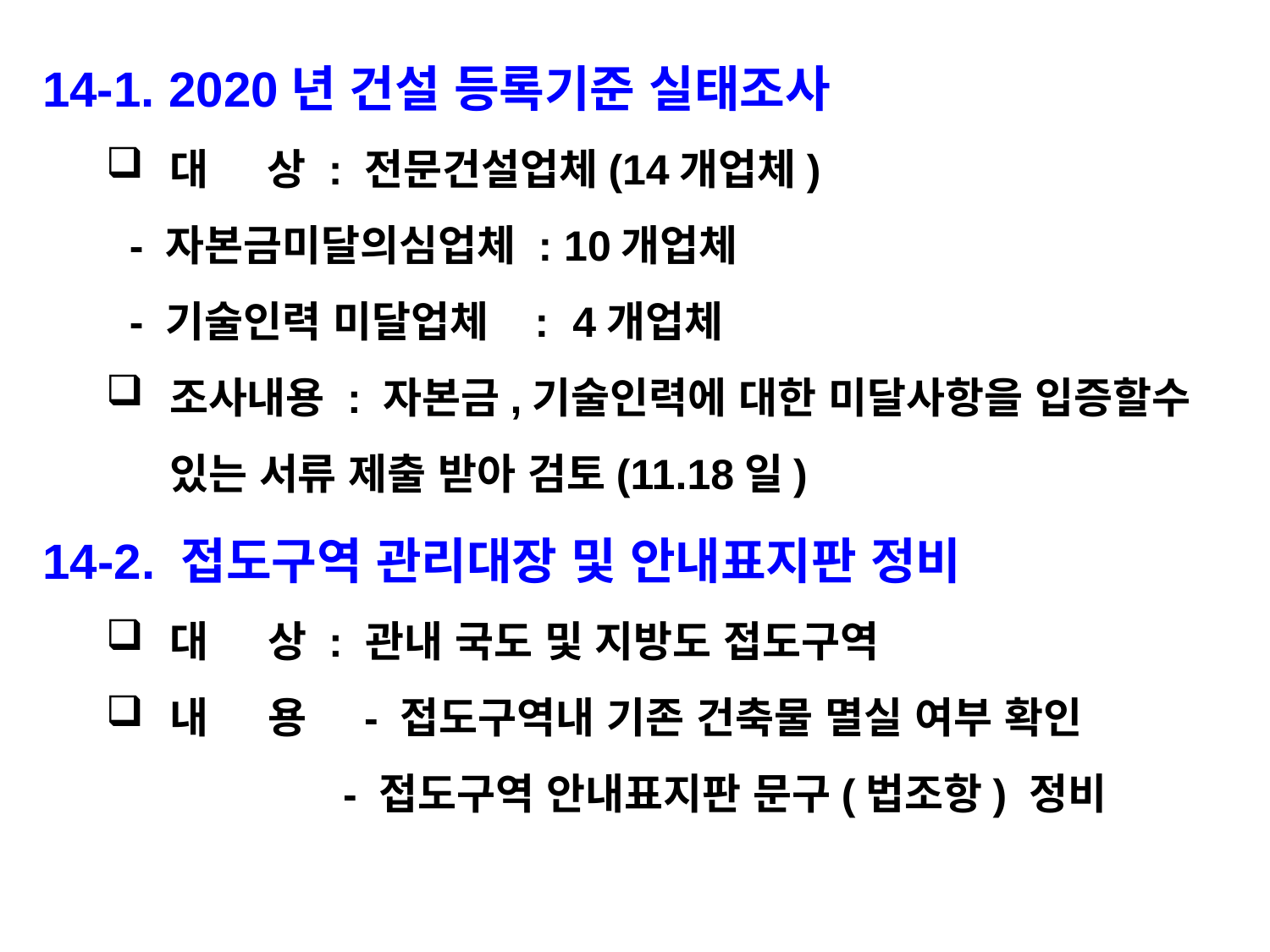

14-1. 2020년 건설 등록기준 실태조사
대     상 : 전문건설업체(14개업체)
  - 자본금미달의심업체 : 10개업체
  - 기술인력 미달업체   :  4개업체
조사내용 : 자본금,기술인력에 대한 미달사항을 입증할수 있는 서류 제출 받아 검토(11.18일)

14-2. 접도구역 관리대장 및 안내표지판 정비
대     상 : 관내 국도 및 지방도 접도구역
내     용    - 접도구역내 기존 건축물 멸실 여부 확인
                    - 접도구역 안내표지판 문구(법조항) 정비